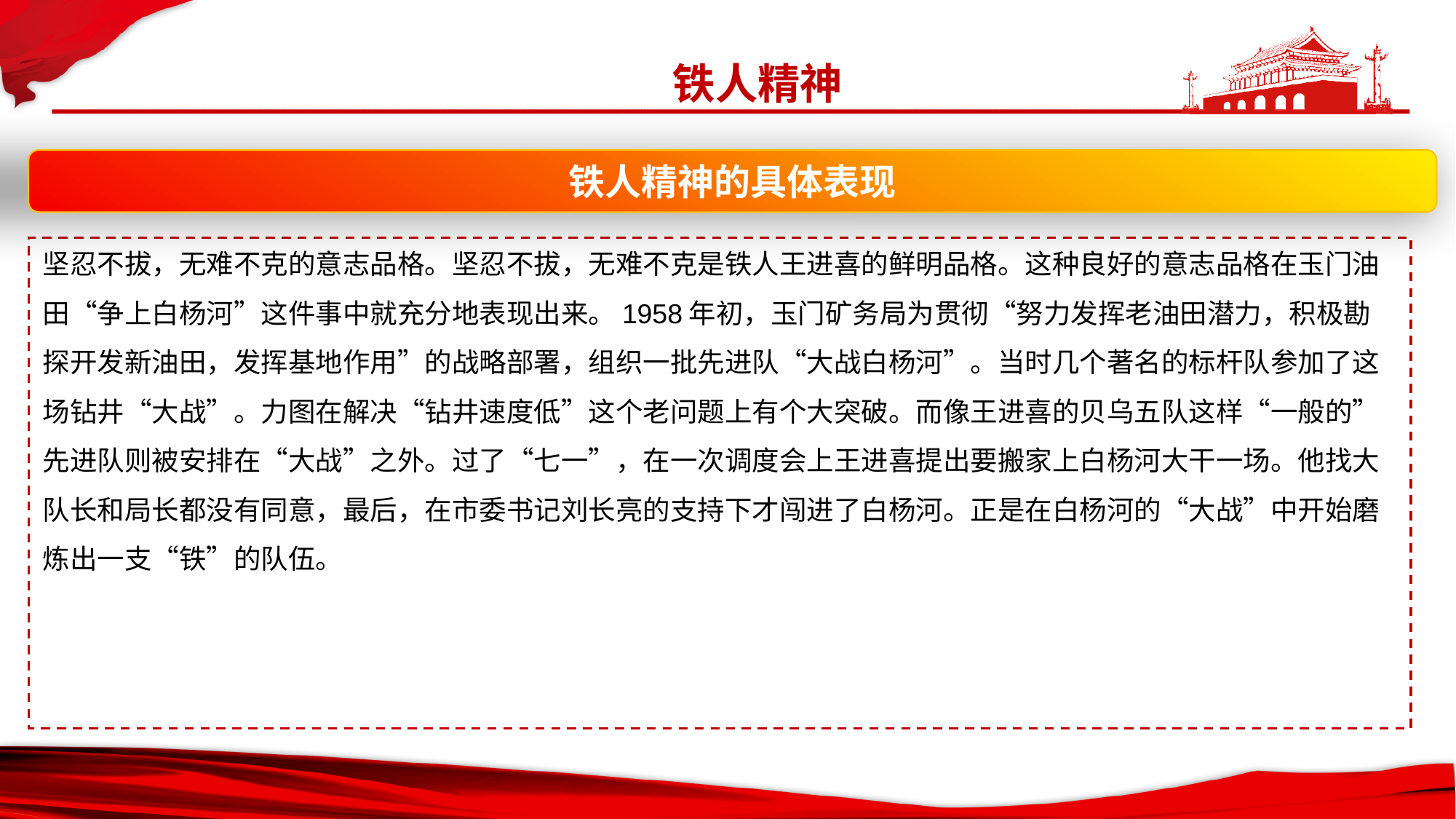

铁人精神
铁人精神的具体表现
坚忍不拔，无难不克的意志品格。坚忍不拔，无难不克是铁人王进喜的鲜明品格。这种良好的意志品格在玉门油田“争上白杨河”这件事中就充分地表现出来。1958年初，玉门矿务局为贯彻“努力发挥老油田潜力，积极勘探开发新油田，发挥基地作用”的战略部署，组织一批先进队“大战白杨河”。当时几个著名的标杆队参加了这场钻井“大战”。力图在解决“钻井速度低”这个老问题上有个大突破。而像王进喜的贝乌五队这样“一般的”先进队则被安排在“大战”之外。过了“七一”，在一次调度会上王进喜提出要搬家上白杨河大干一场。他找大队长和局长都没有同意，最后，在市委书记刘长亮的支持下才闯进了白杨河。正是在白杨河的“大战”中开始磨炼出一支“铁”的队伍。